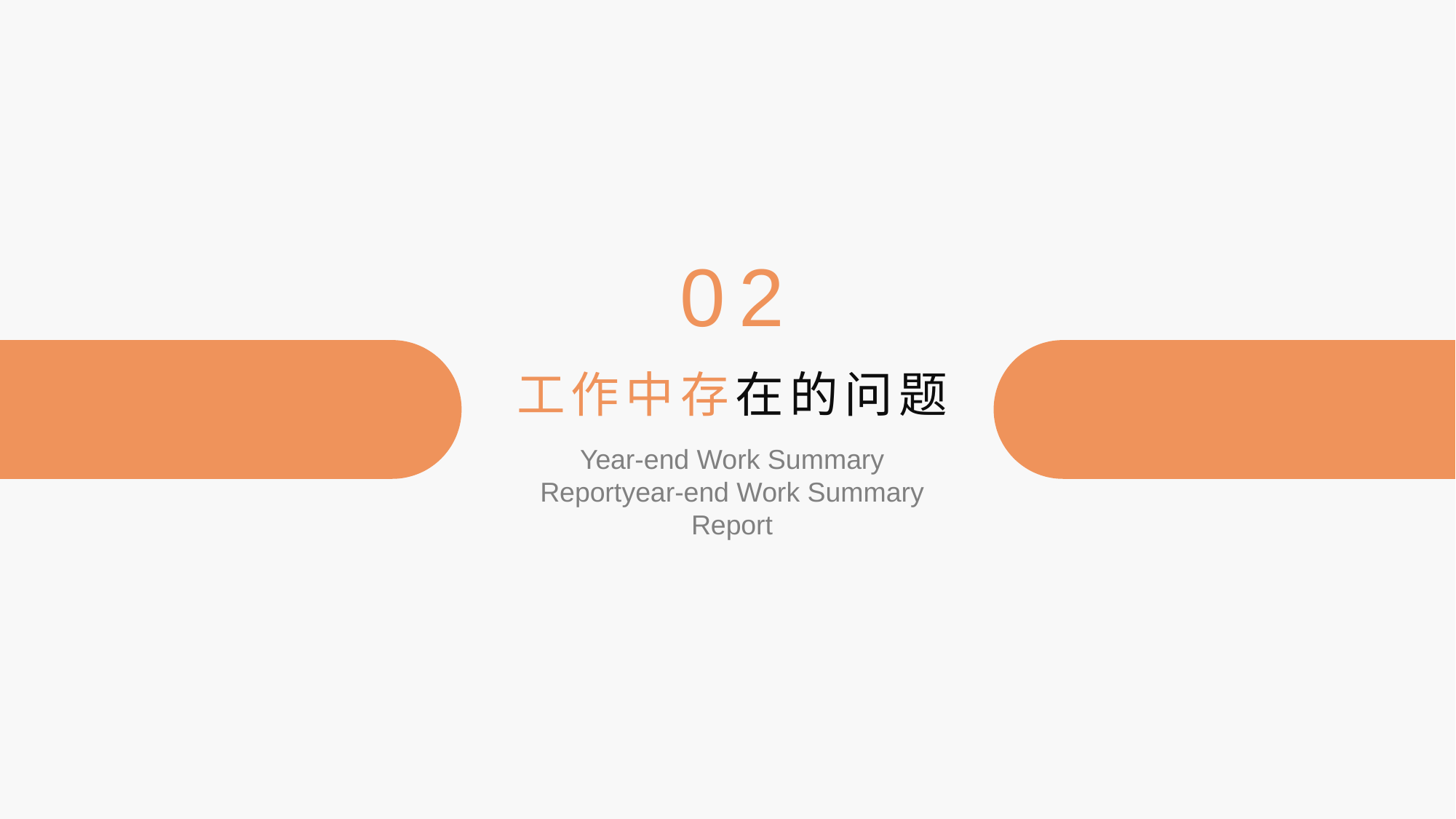

02

工作中存在的问题
Year-end Work Summary Reportyear-end Work Summary Report